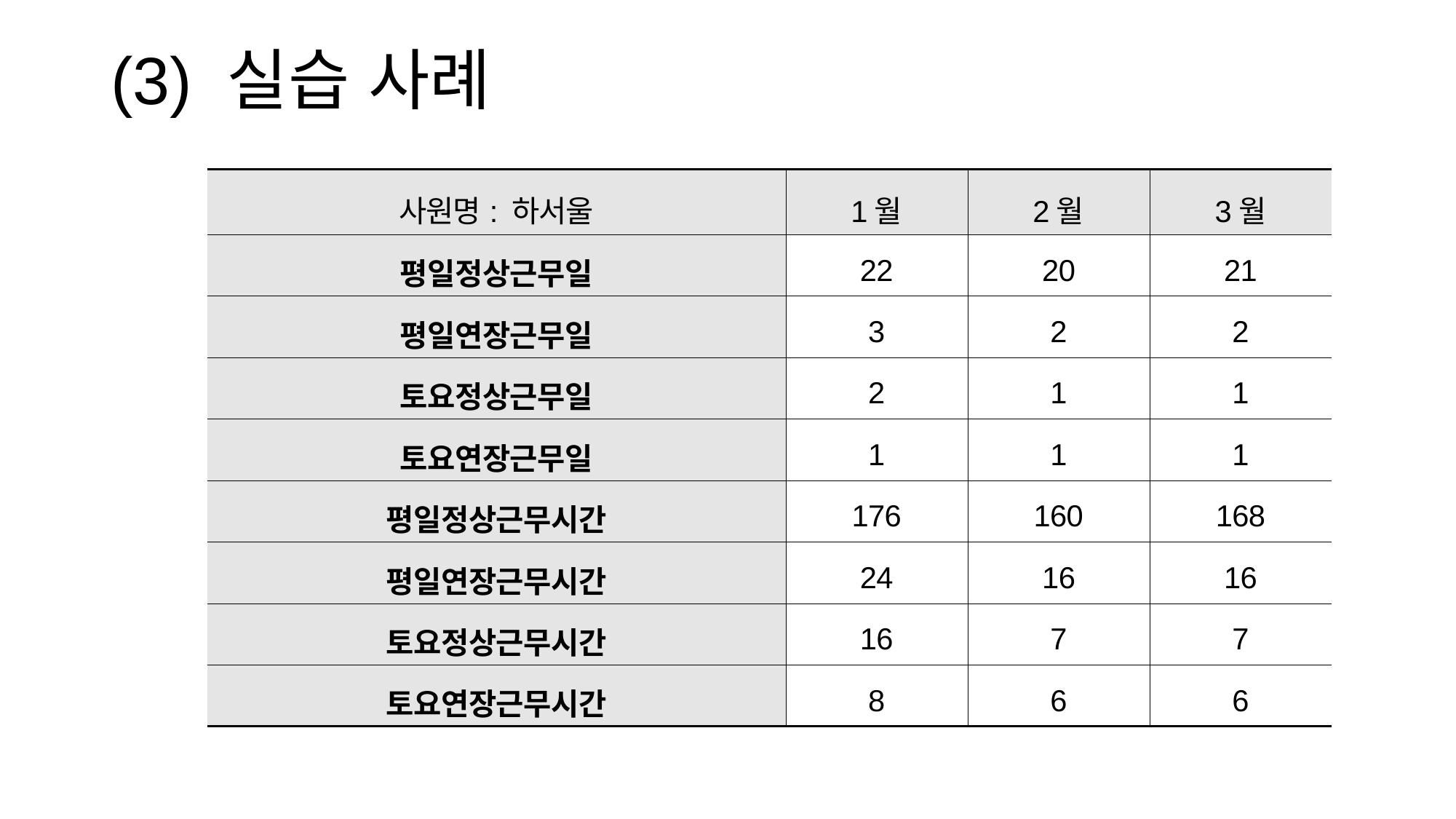

# (3) 실습 사례
| 사원명: 하서울 | 1월 | 2월 | 3월 |
| --- | --- | --- | --- |
| 평일정상근무일 | 22 | 20 | 21 |
| 평일연장근무일 | 3 | 2 | 2 |
| 토요정상근무일 | 2 | 1 | 1 |
| 토요연장근무일 | 1 | 1 | 1 |
| 평일정상근무시간 | 176 | 160 | 168 |
| 평일연장근무시간 | 24 | 16 | 16 |
| 토요정상근무시간 | 16 | 7 | 7 |
| 토요연장근무시간 | 8 | 6 | 6 |